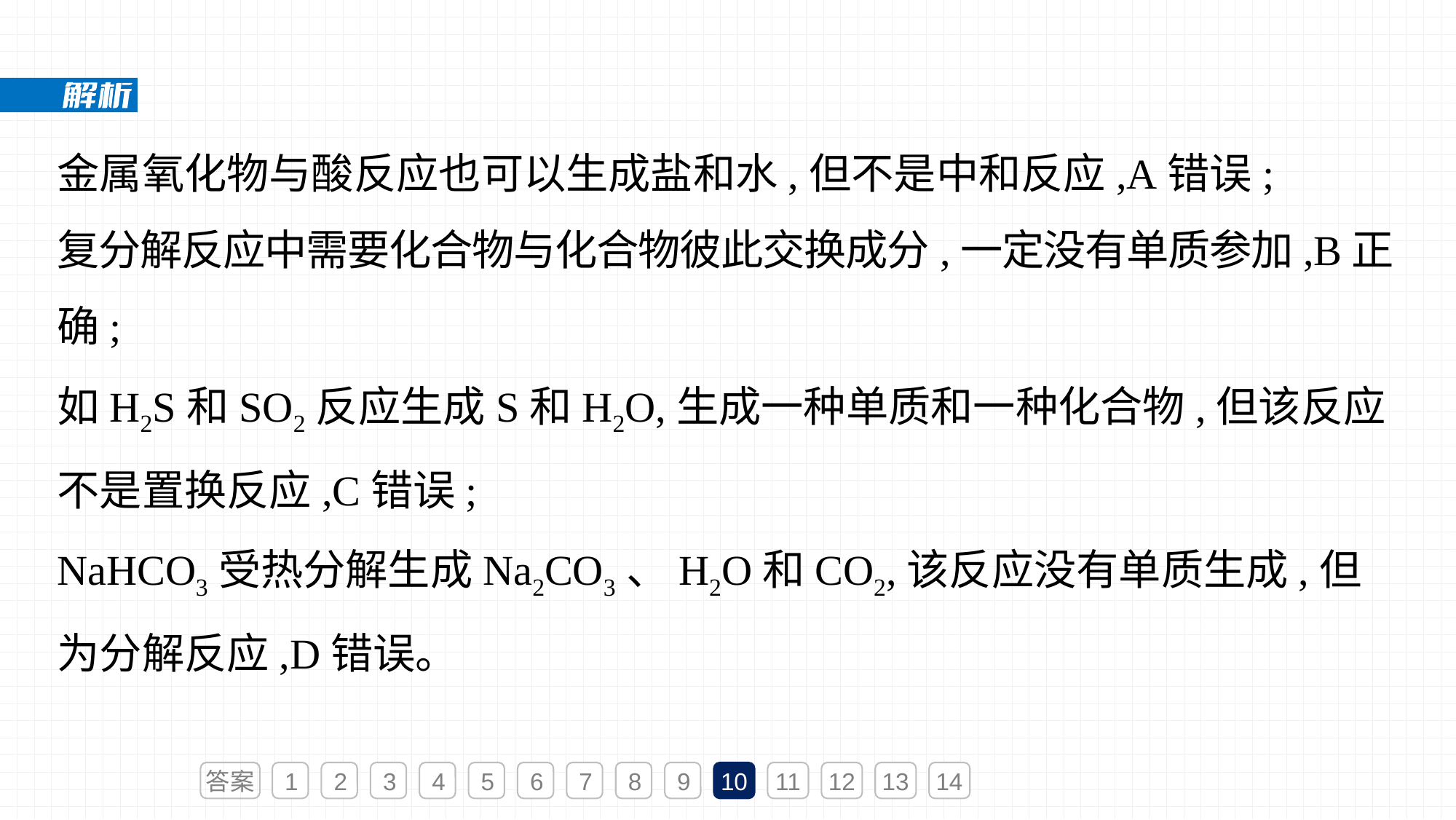

金属氧化物与酸反应也可以生成盐和水,但不是中和反应,A错误;
复分解反应中需要化合物与化合物彼此交换成分,一定没有单质参加,B正确;
如H2S和SO2反应生成S和H2O,生成一种单质和一种化合物,但该反应不是置换反应,C错误;
NaHCO3受热分解生成Na2CO3、H2O和CO2,该反应没有单质生成,但为分解反应,D错误。
答案
1
2
3
4
5
6
7
8
9
10
11
12
13
14